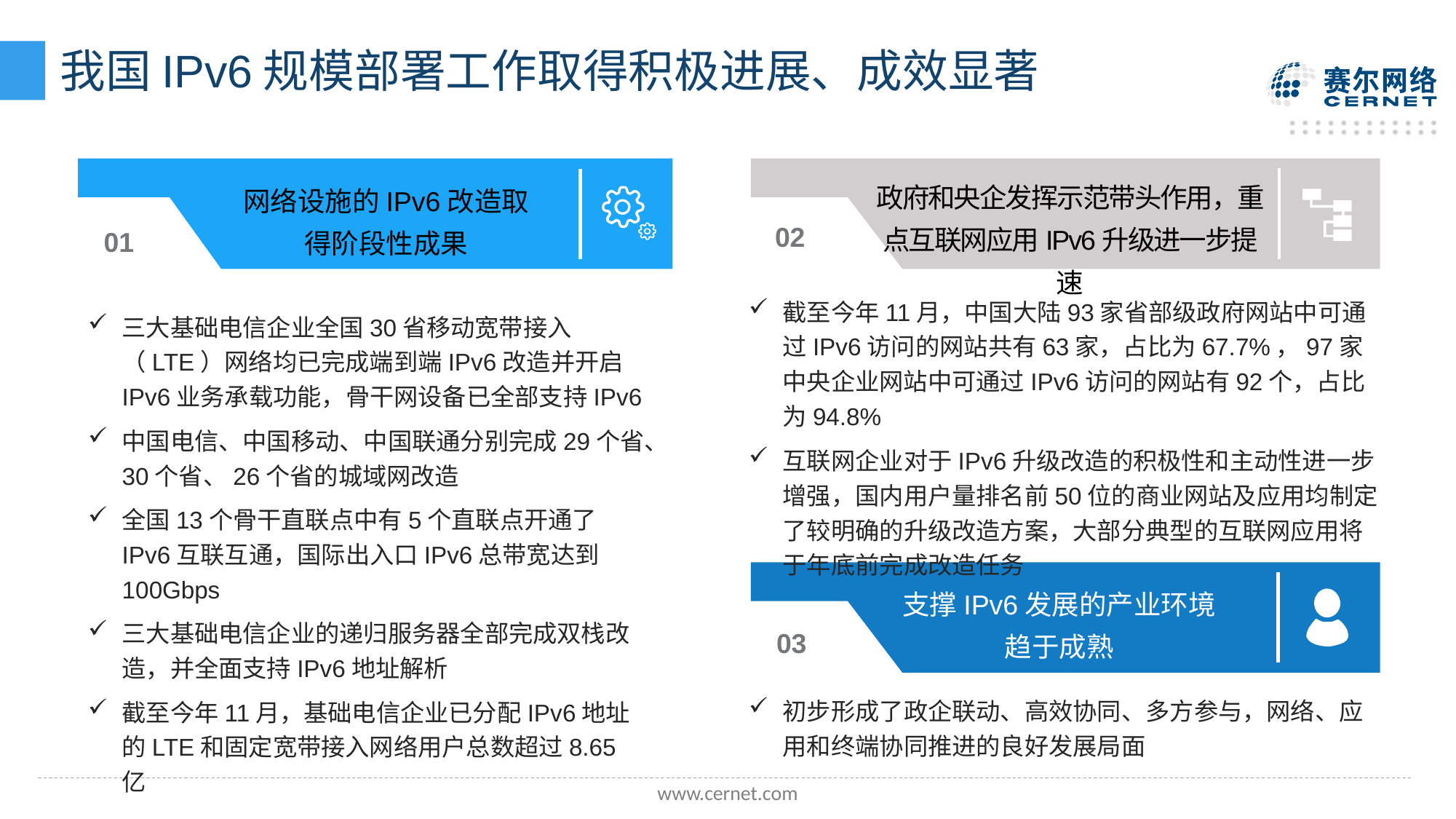

# 我国IPv6规模部署工作取得积极进展、成效显著

网络设施的IPv6改造取得阶段性成果

01

政府和央企发挥示范带头作用，重点互联网应用IPv6升级进一步提速

02
截至今年11月，中国大陆93家省部级政府网站中可通过IPv6访问的网站共有63家，占比为67.7%，97家中央企业网站中可通过IPv6访问的网站有92个，占比为94.8%
互联网企业对于IPv6升级改造的积极性和主动性进一步增强，国内用户量排名前50位的商业网站及应用均制定了较明确的升级改造方案，大部分典型的互联网应用将于年底前完成改造任务
三大基础电信企业全国30省移动宽带接入（LTE）网络均已完成端到端IPv6改造并开启IPv6业务承载功能，骨干网设备已全部支持IPv6
中国电信、中国移动、中国联通分别完成29个省、30个省、26个省的城域网改造
全国13个骨干直联点中有5个直联点开通了IPv6互联互通，国际出入口IPv6总带宽达到100Gbps
三大基础电信企业的递归服务器全部完成双栈改造，并全面支持IPv6地址解析
截至今年11月，基础电信企业已分配IPv6地址的LTE和固定宽带接入网络用户总数超过8.65亿

支撑IPv6发展的产业环境趋于成熟

03
初步形成了政企联动、高效协同、多方参与，网络、应用和终端协同推进的良好发展局面